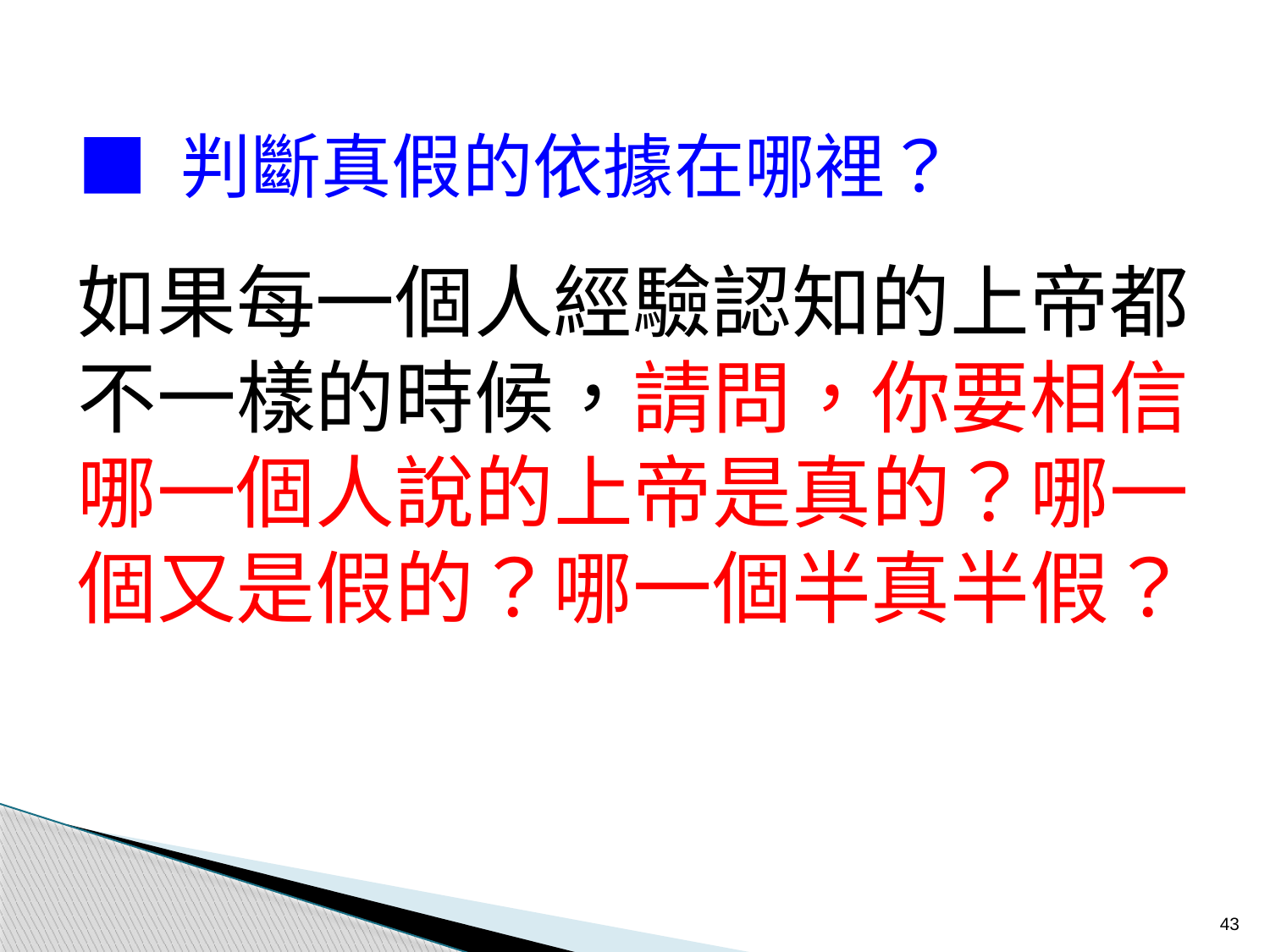

■ 判斷真假的依據在哪裡？
如果每一個人經驗認知的上帝都不一樣的時候，請問，你要相信哪一個人說的上帝是真的？哪一個又是假的？哪一個半真半假？
43